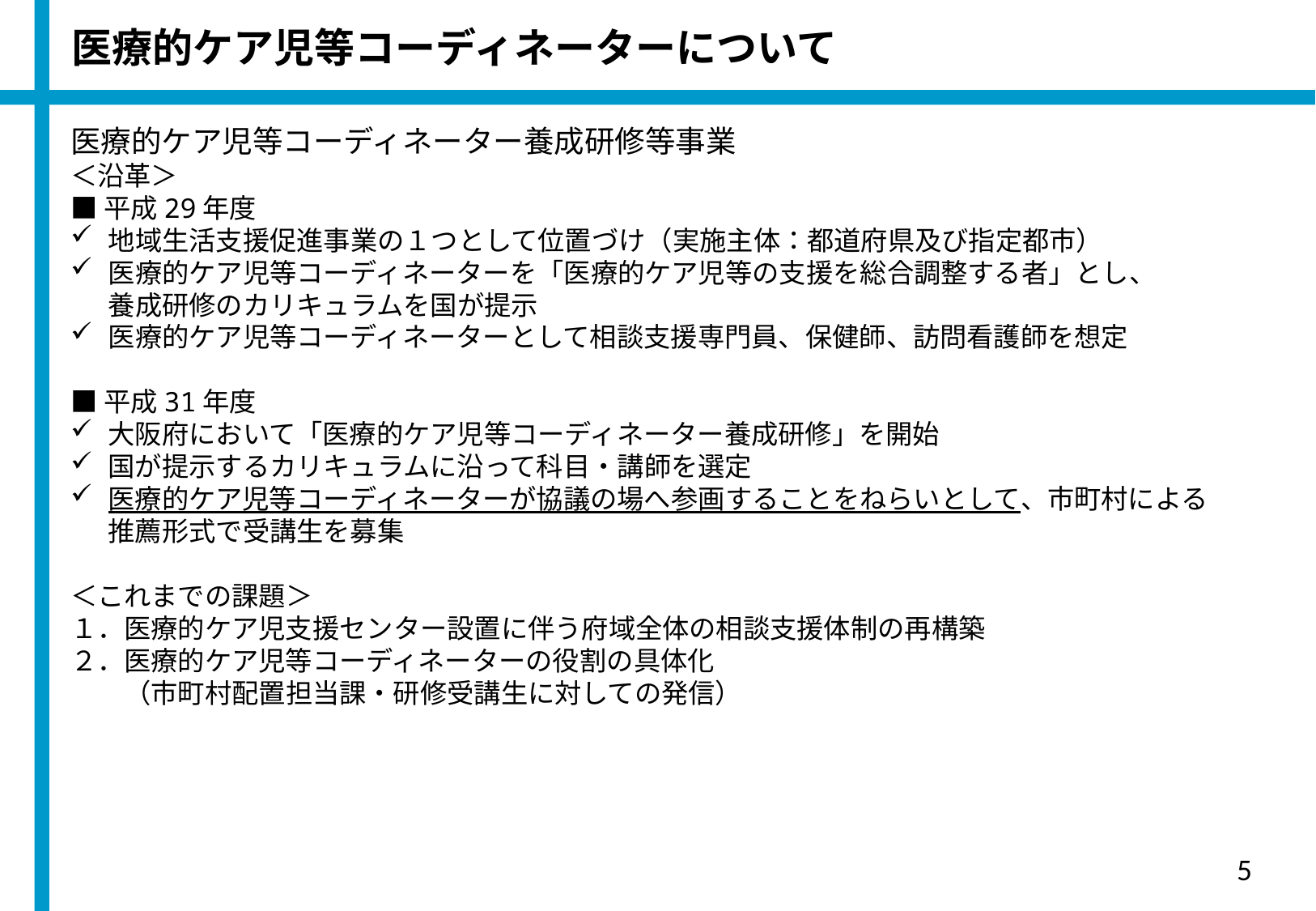

医療的ケア児等コーディネーターについて
医療的ケア児等コーディネーター養成研修等事業
＜沿革＞
■平成29年度
地域生活支援促進事業の１つとして位置づけ（実施主体：都道府県及び指定都市）
医療的ケア児等コーディネーターを「医療的ケア児等の支援を総合調整する者」とし、
養成研修のカリキュラムを国が提示
医療的ケア児等コーディネーターとして相談支援専門員、保健師、訪問看護師を想定

■平成31年度
大阪府において「医療的ケア児等コーディネーター養成研修」を開始
国が提示するカリキュラムに沿って科目・講師を選定
医療的ケア児等コーディネーターが協議の場へ参画することをねらいとして、市町村による
推薦形式で受講生を募集

＜これまでの課題＞
１．医療的ケア児支援センター設置に伴う府域全体の相談支援体制の再構築
２．医療的ケア児等コーディネーターの役割の具体化
　　（市町村配置担当課・研修受講生に対しての発信）
5